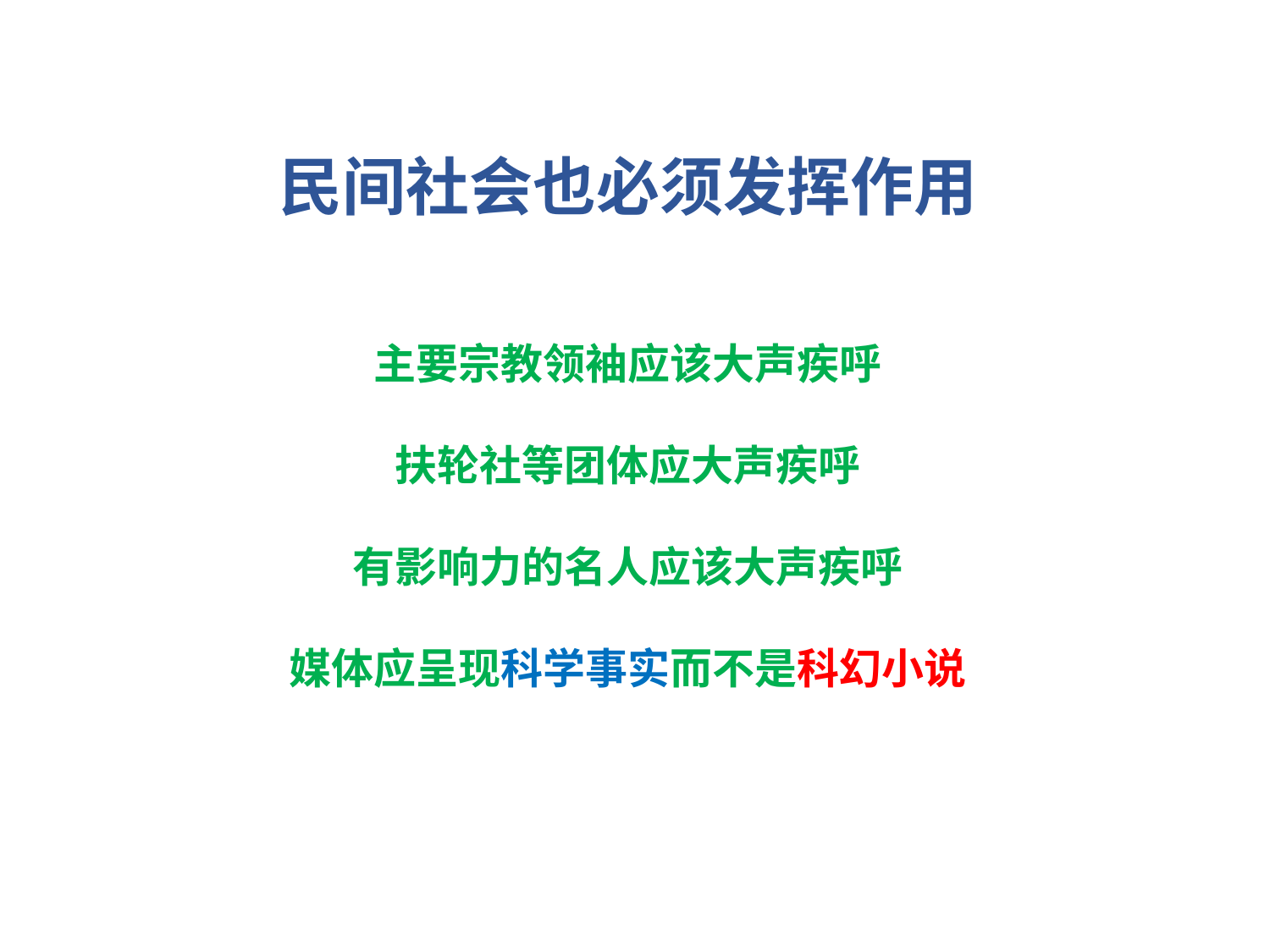

民间社会也必须发挥作用

主要宗教领袖应该大声疾呼

扶轮社等团体应大声疾呼

有影响力的名人应该大声疾呼

媒体应呈现科学事实而不是科幻小说